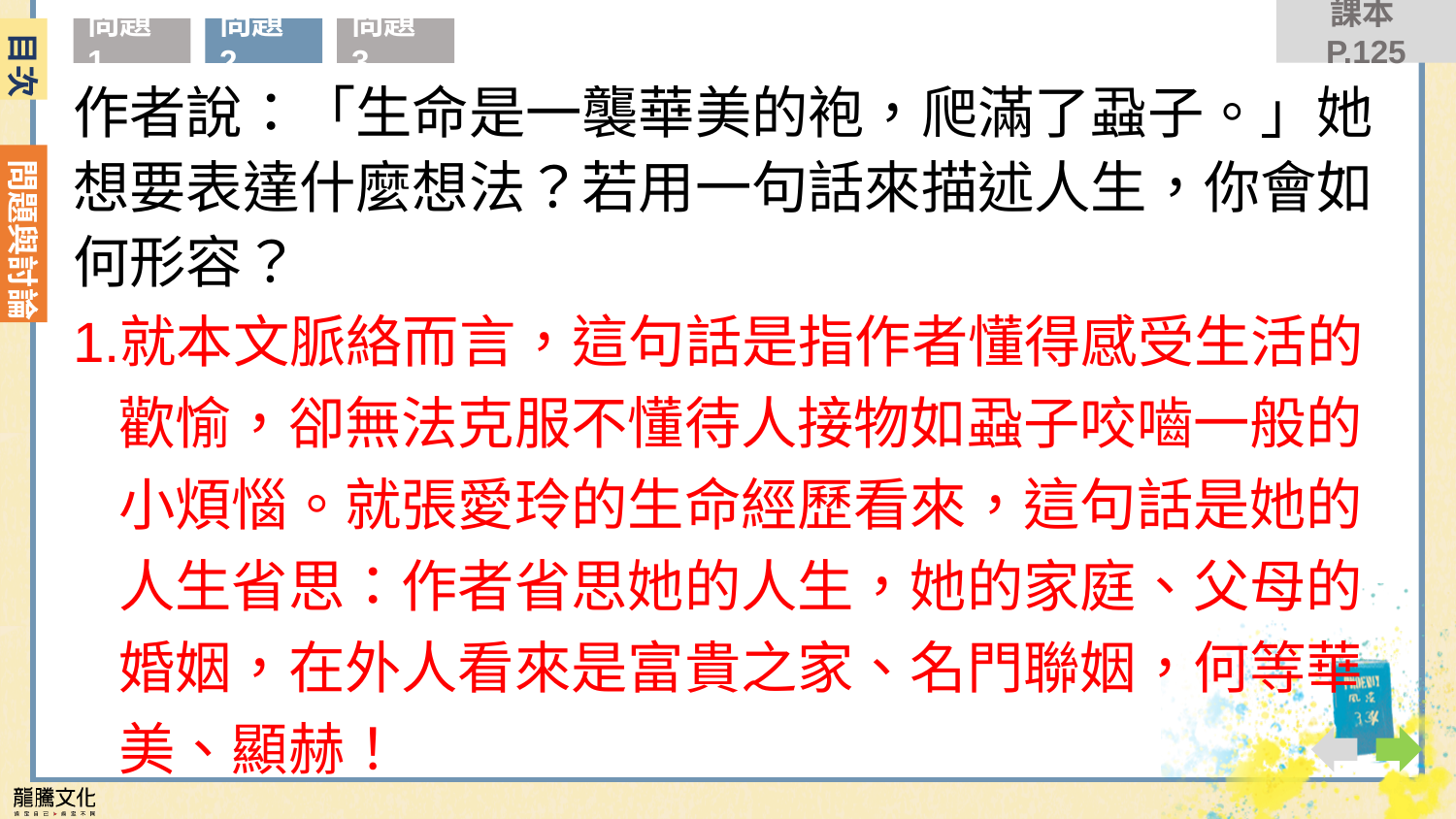

課本P.125
目次
問題1
問題2
問題3
作者說：「生命是一襲華美的袍，爬滿了蝨子。」她想要表達什麼想法？若用一句話來描述人生，你會如何形容？
就本文脈絡而言，這句話是指作者懂得感受生活的歡愉，卻無法克服不懂待人接物如蝨子咬嚙一般的小煩惱。就張愛玲的生命經歷看來，這句話是她的人生省思：作者省思她的人生，她的家庭、父母的婚姻，在外人看來是富貴之家、名門聯姻，何等華美、顯赫！